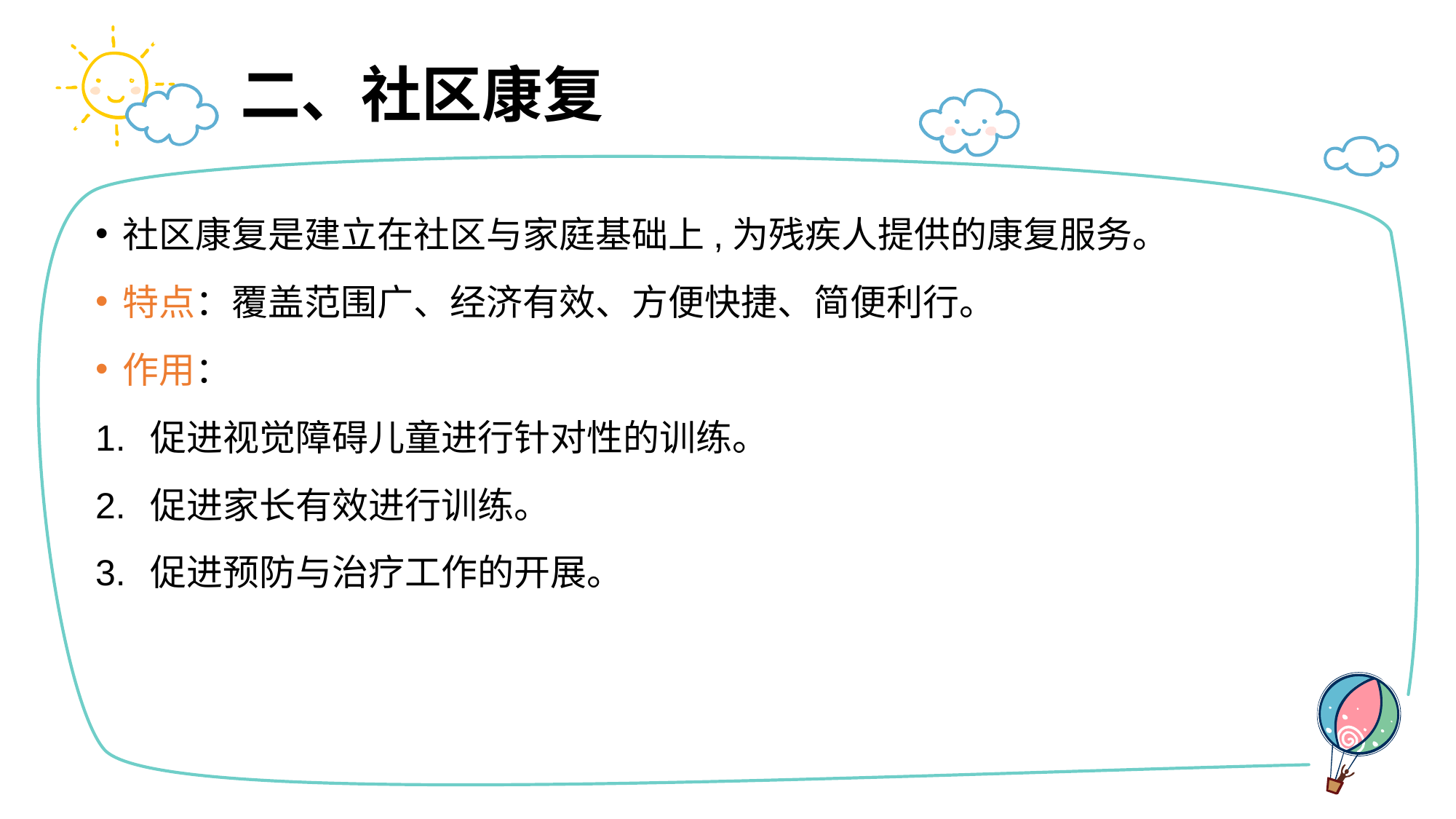

# 二、社区康复
社区康复是建立在社区与家庭基础上,为残疾人提供的康复服务。
特点：覆盖范围广、经济有效、方便快捷、简便利行。
作用：
促进视觉障碍儿童进行针对性的训练。
促进家长有效进行训练。
促进预防与治疗工作的开展。